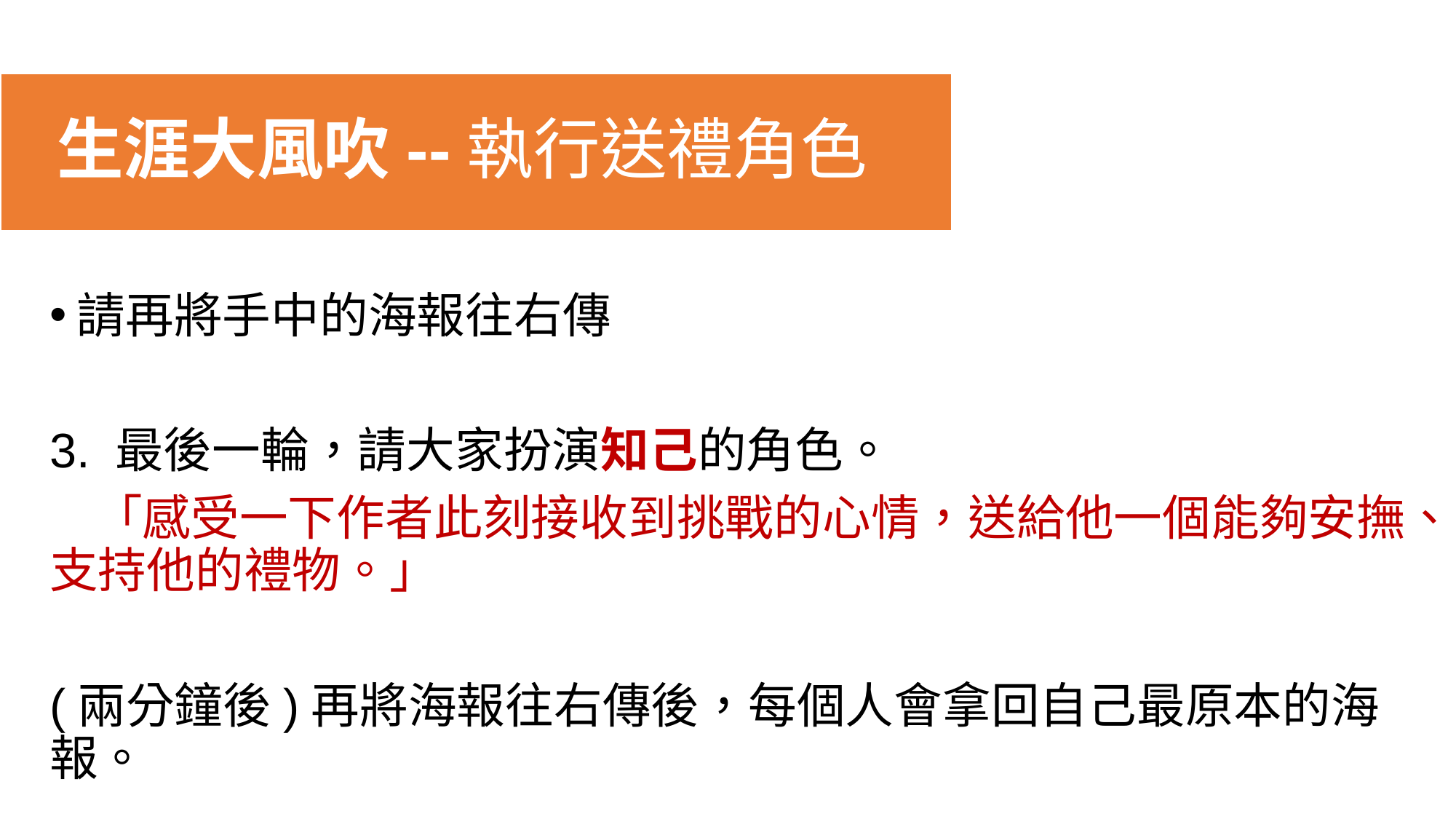

生涯大風吹--執行送禮角色
請再將手中的海報往右傳

3. 最後一輪，請大家扮演知己的角色。
   「感受一下作者此刻接收到挑戰的心情，送給他一個能夠安撫、支持他的禮物。」

(兩分鐘後)再將海報往右傳後，每個人會拿回自己最原本的海報。